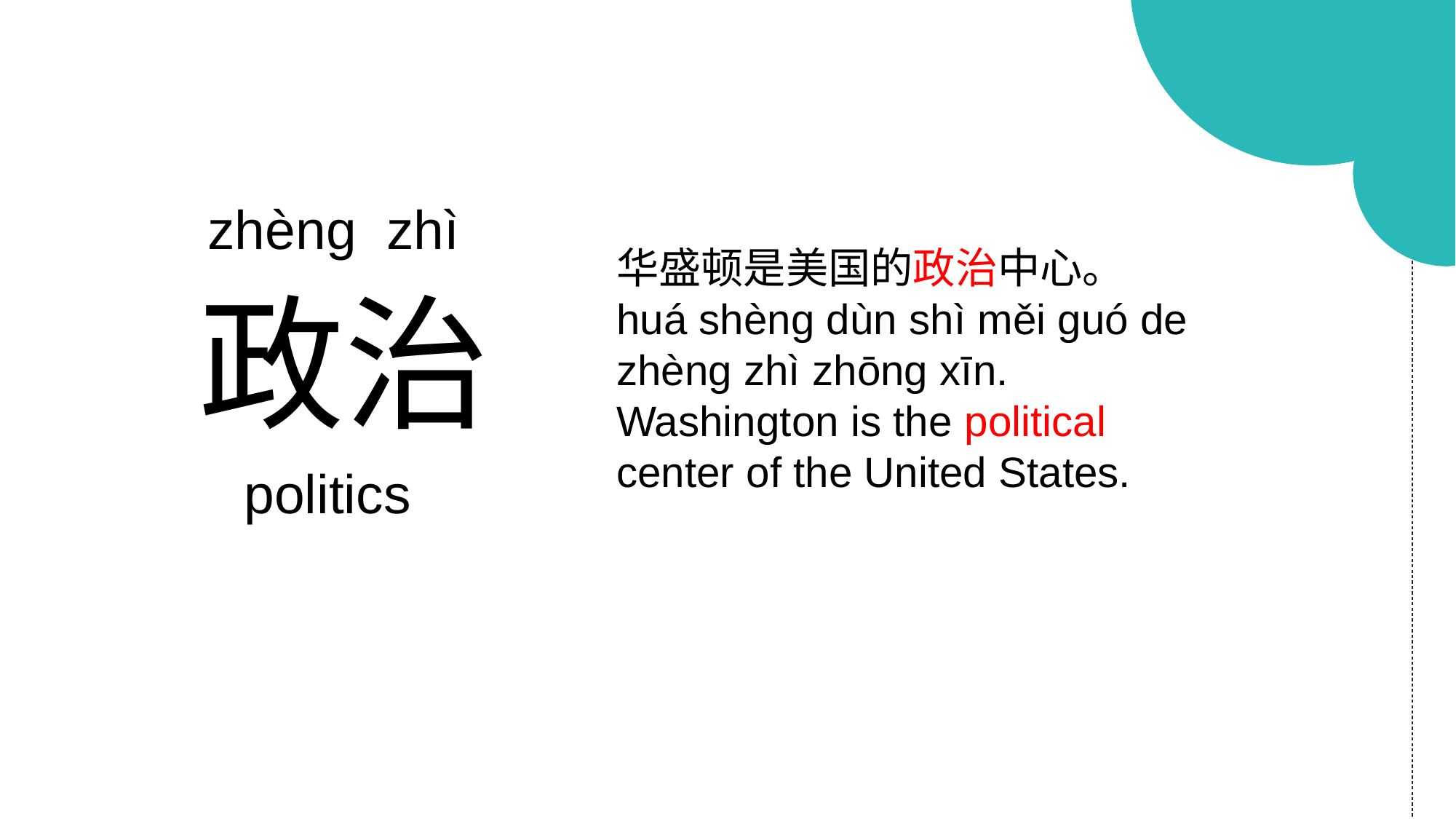

zhèng  zhì
华盛顿是美国的政治中心。
huá shèng dùn shì měi guó de zhèng zhì zhōng xīn.
Washington is the political center of the United States.
政治
   politics